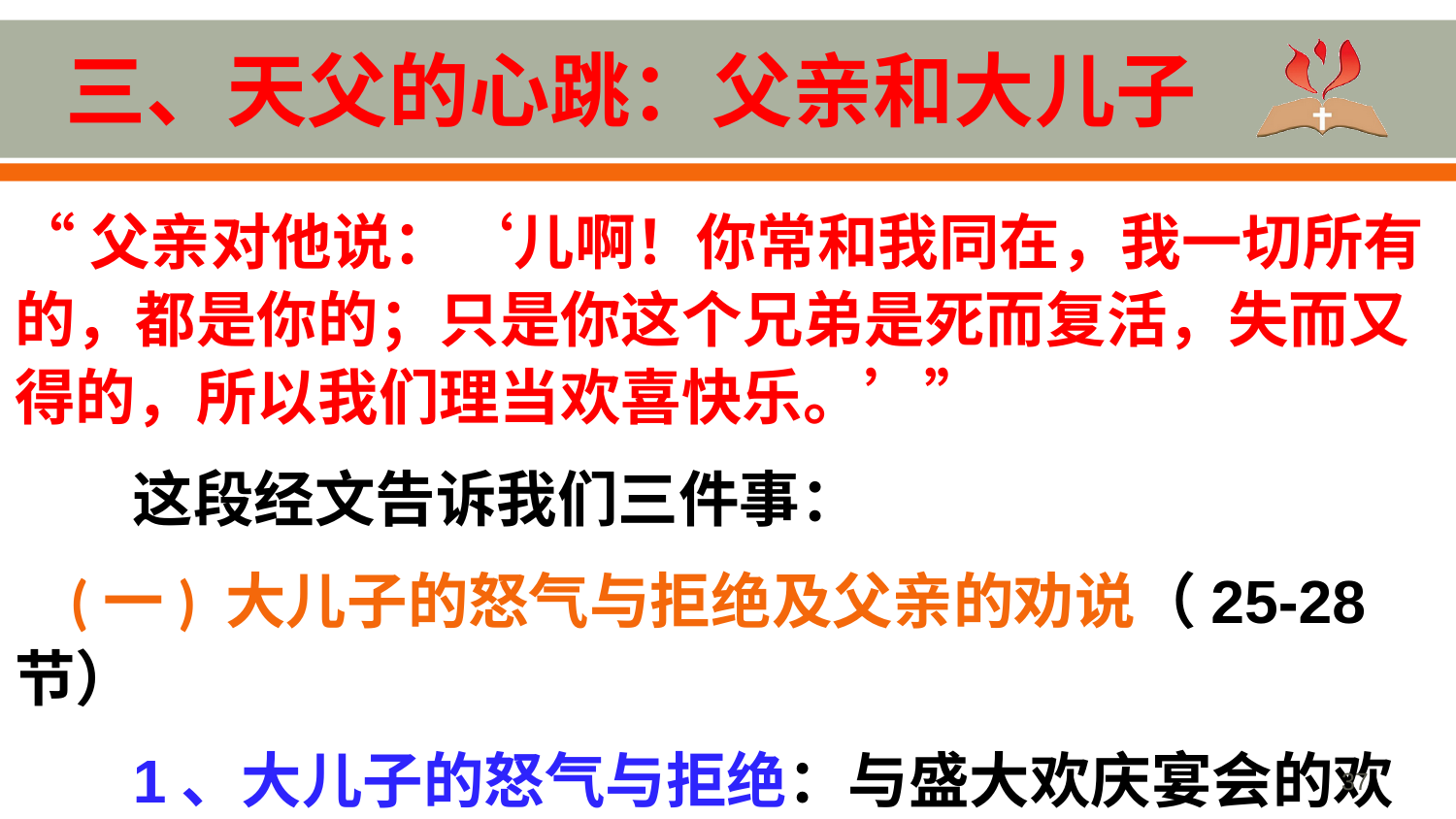

# 三、天父的心跳：父亲和大儿子
“父亲对他说：‘儿啊！你常和我同在，我一切所有的，都是你的；只是你这个兄弟是死而复活，失而又得的，所以我们理当欢喜快乐。’”
这段经文告诉我们三件事：
    (一) 大儿子的怒气与拒绝及父亲的劝说（25-28节）
1、大儿子的怒气与拒绝：与盛大欢庆宴会的欢乐气氛形成鲜明对照的是，大儿子生气和拒绝的态度。

37